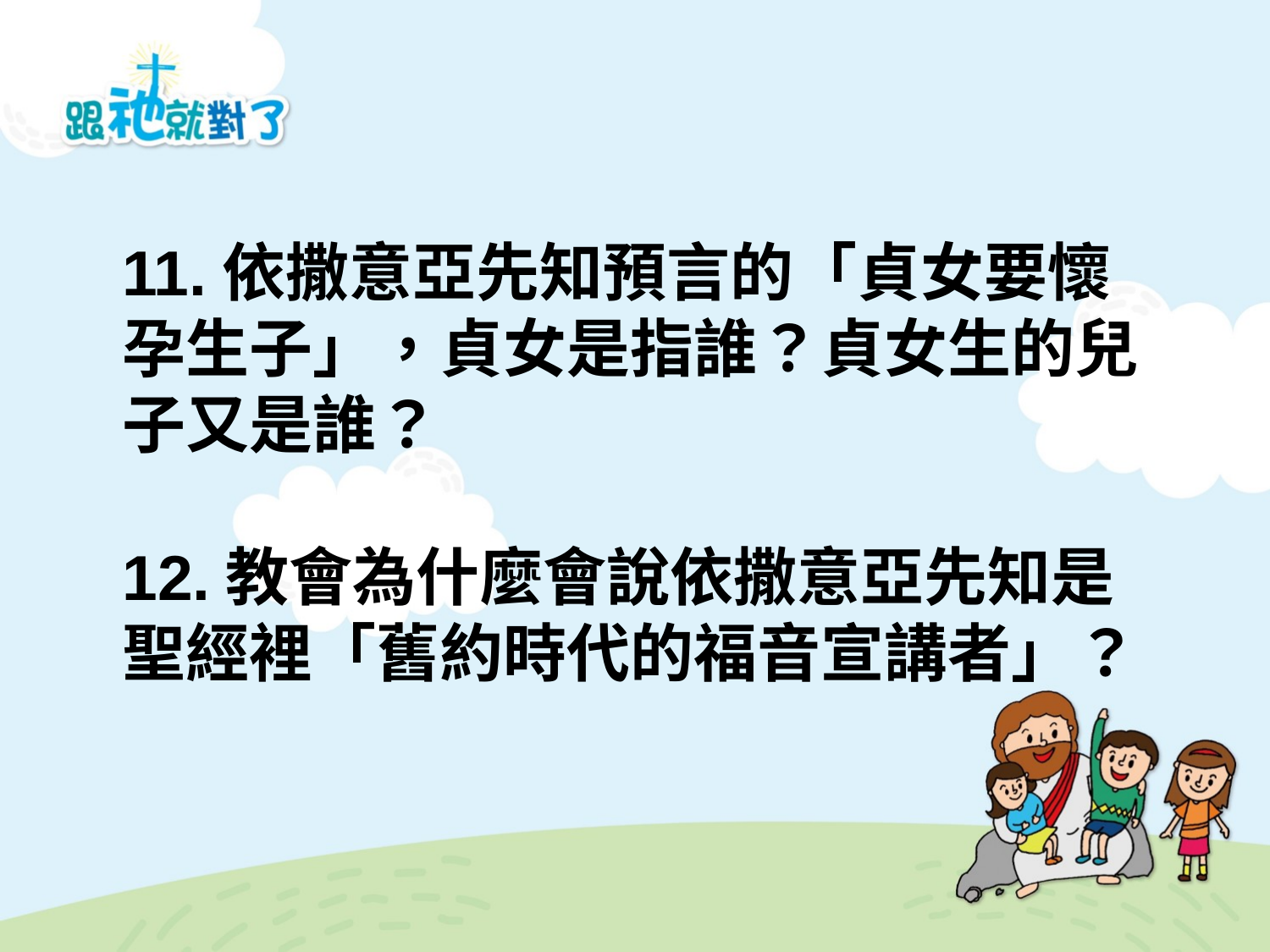

11.依撒意亞先知預言的「貞女要懷孕生子」，貞女是指誰？貞女生的兒子又是誰？

12.教會為什麼會說依撒意亞先知是聖經裡「舊約時代的福音宣講者」？